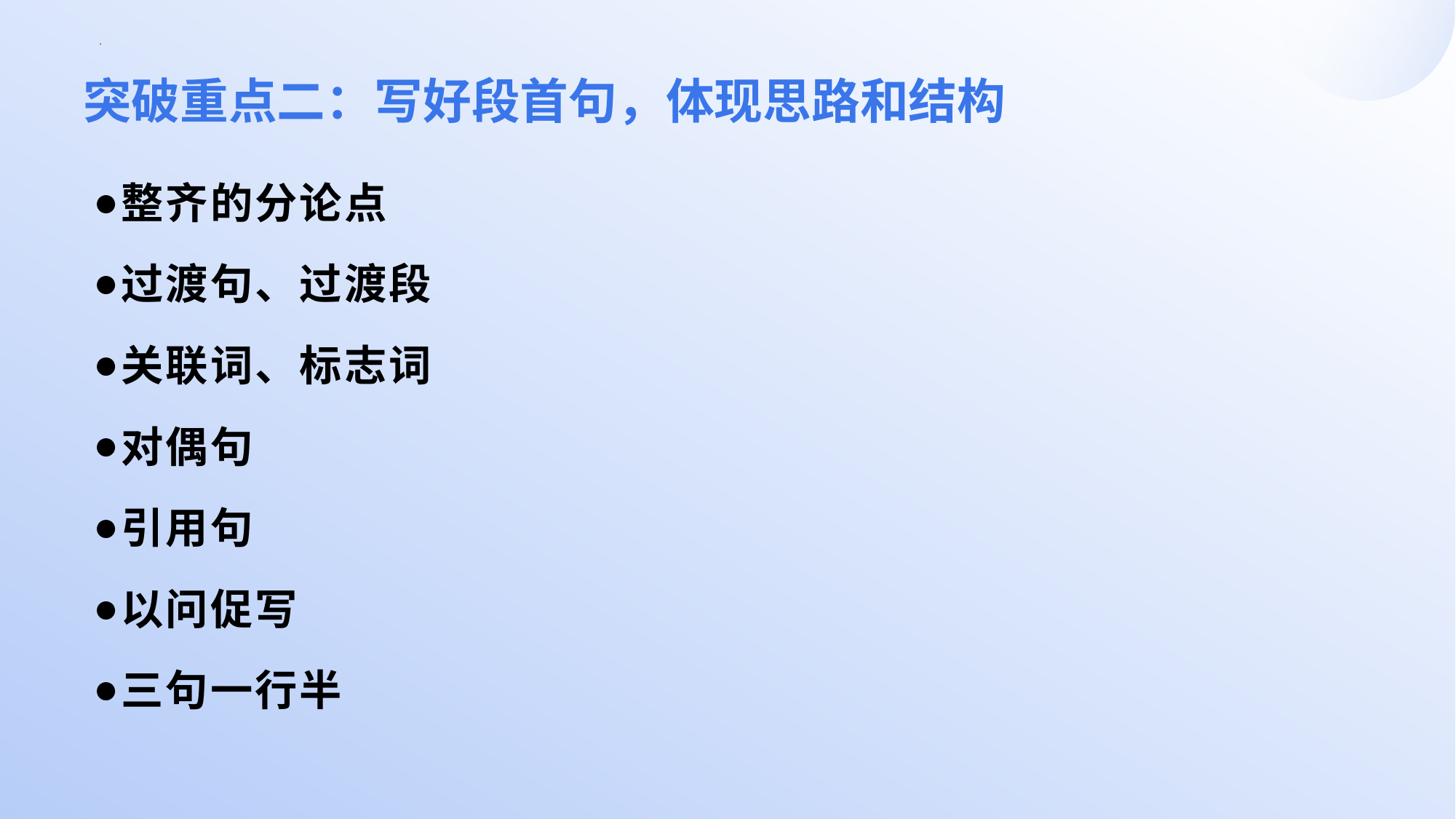

# 突破重点二：写好段首句，体现思路和结构
整齐的分论点
过渡句、过渡段
关联词、标志词
对偶句
引用句
以问促写
三句一行半